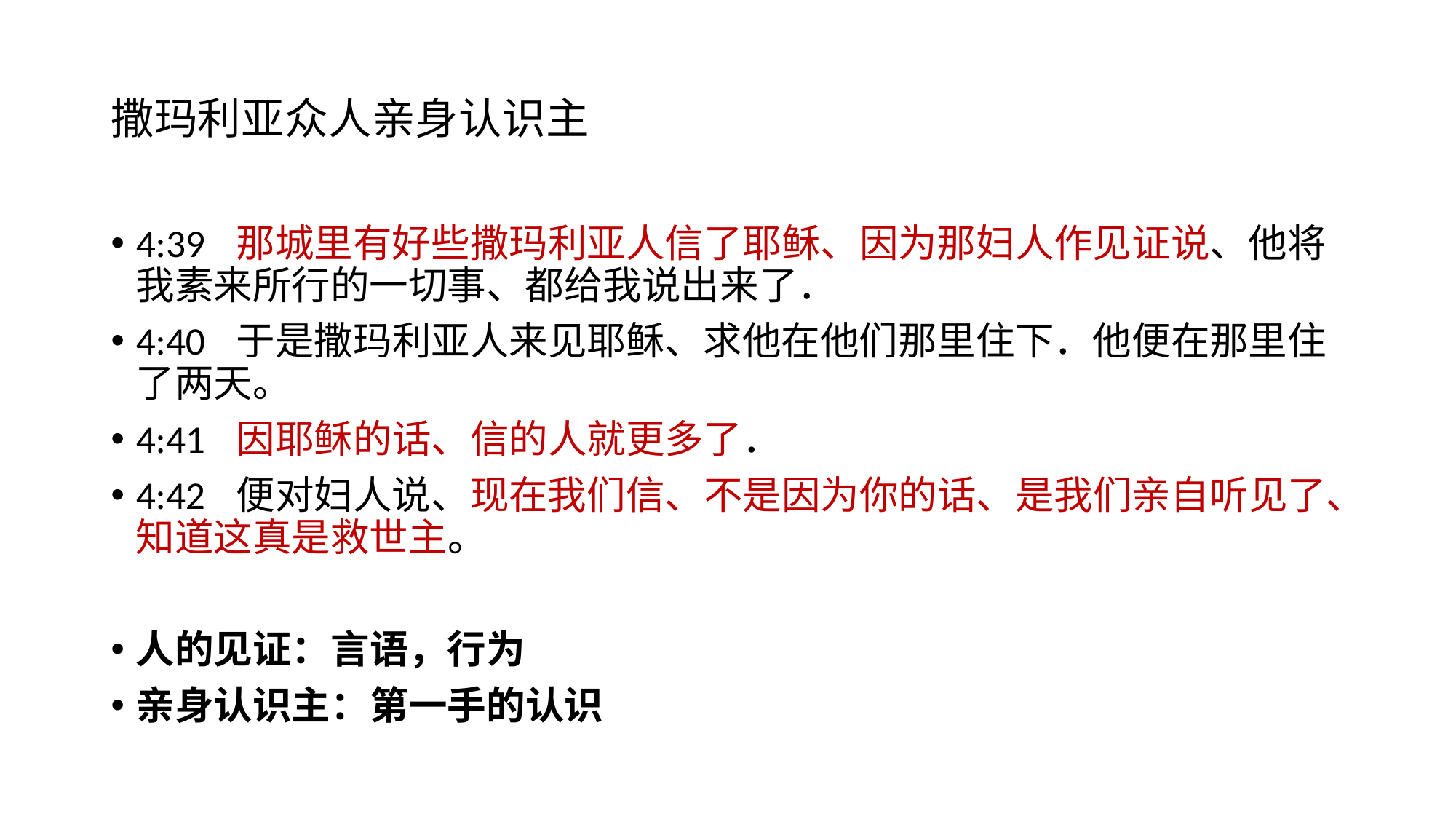

# 撒玛利亚众人亲身认识主
4:39	那城里有好些撒玛利亚人信了耶稣、因为那妇人作见证说、他将我素来所行的一切事、都给我说出来了．
4:40	于是撒玛利亚人来见耶稣、求他在他们那里住下．他便在那里住了两天。
4:41	因耶稣的话、信的人就更多了．
4:42	便对妇人说、现在我们信、不是因为你的话、是我们亲自听见了、知道这真是救世主。

人的见证：言语，行为
亲身认识主：第一手的认识